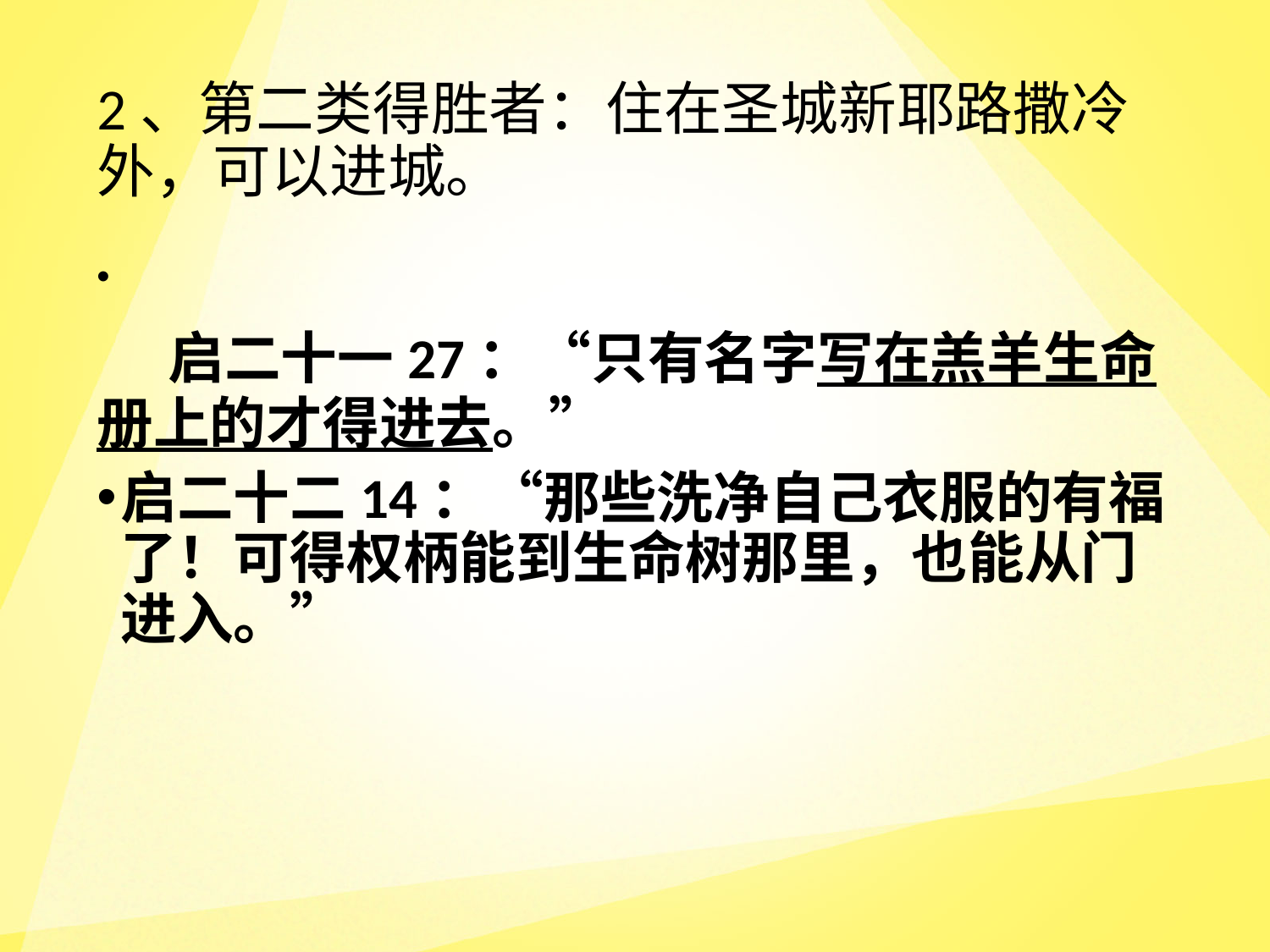

# 2、第二类得胜者：住在圣城新耶路撒冷外，可以进城。

   启二十一27：“只有名字写在羔羊生命册上的才得进去。”
启二十二14：“那些洗净自己衣服的有福了！可得权柄能到生命树那里，也能从门进入。”